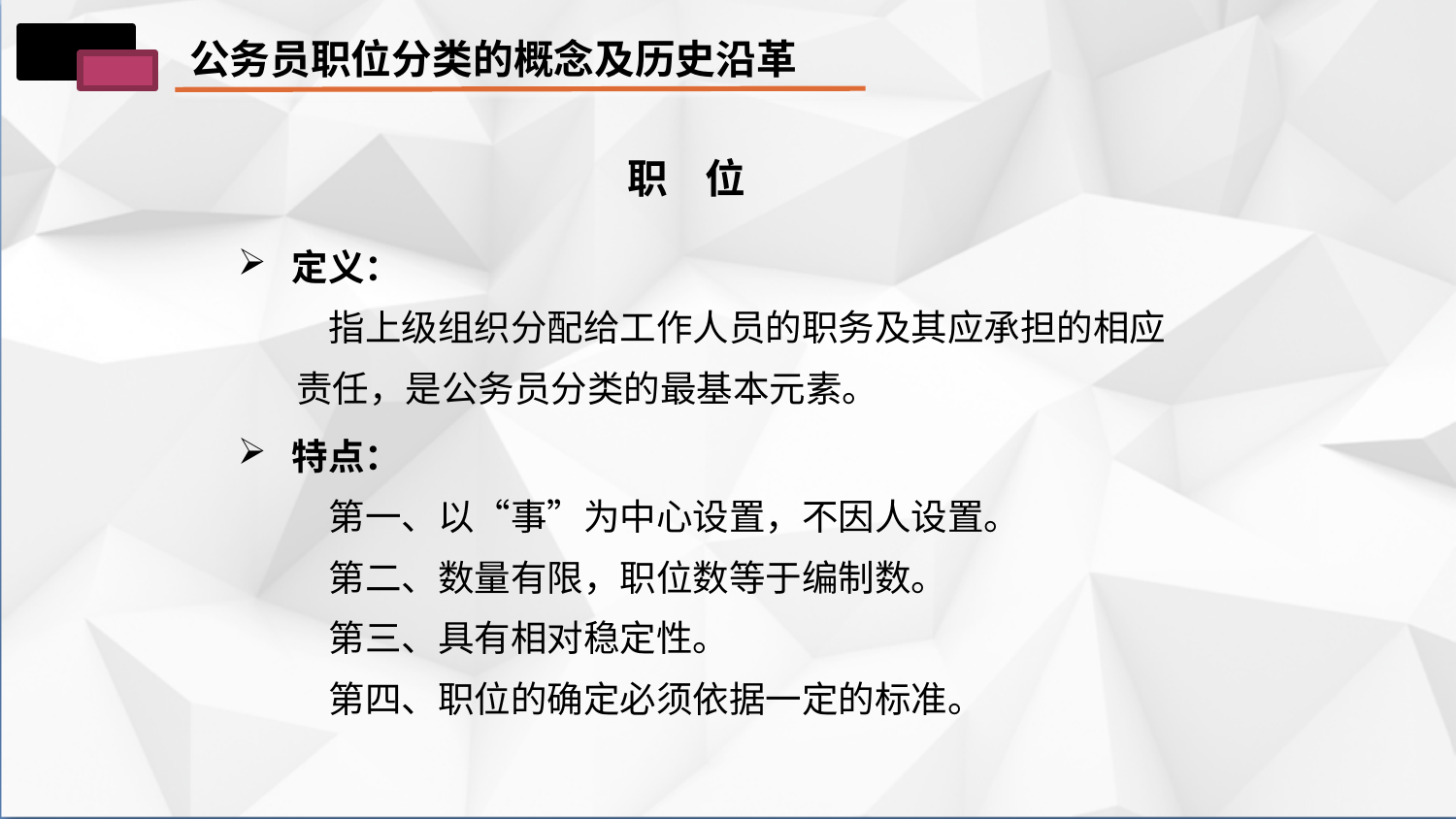

公务员职位分类的概念及历史沿革

职    位
  定义：
          指上级组织分配给工作人员的职务及其应承担的相应
      责任，是公务员分类的最基本元素。
  特点：
          第一、以“事”为中心设置，不因人设置。
          第二、数量有限，职位数等于编制数。
          第三、具有相对稳定性。
          第四、职位的确定必须依据一定的标准。